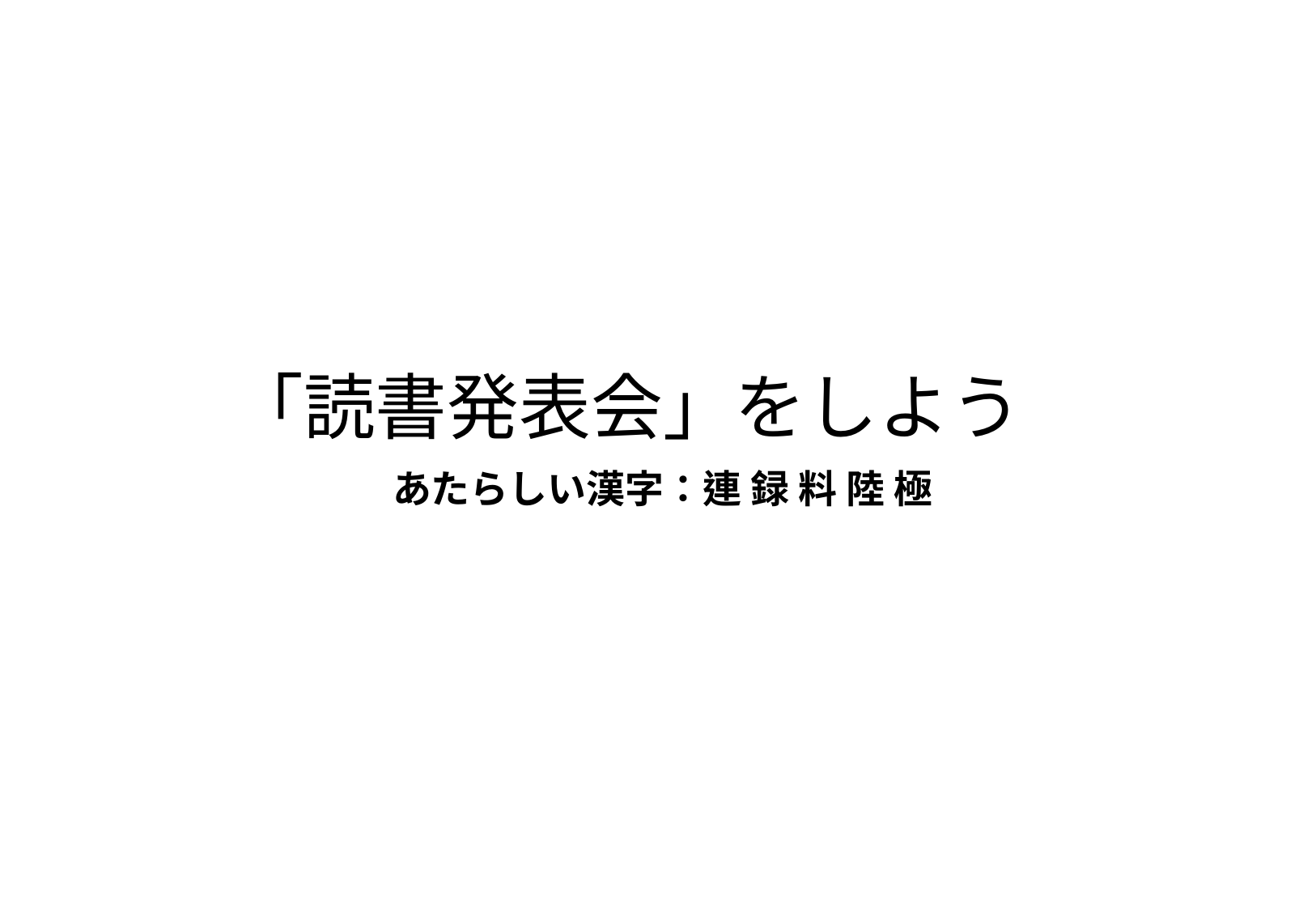

# 「読書発表会」をしよう
あたらしい漢字：連 録 料 陸 極